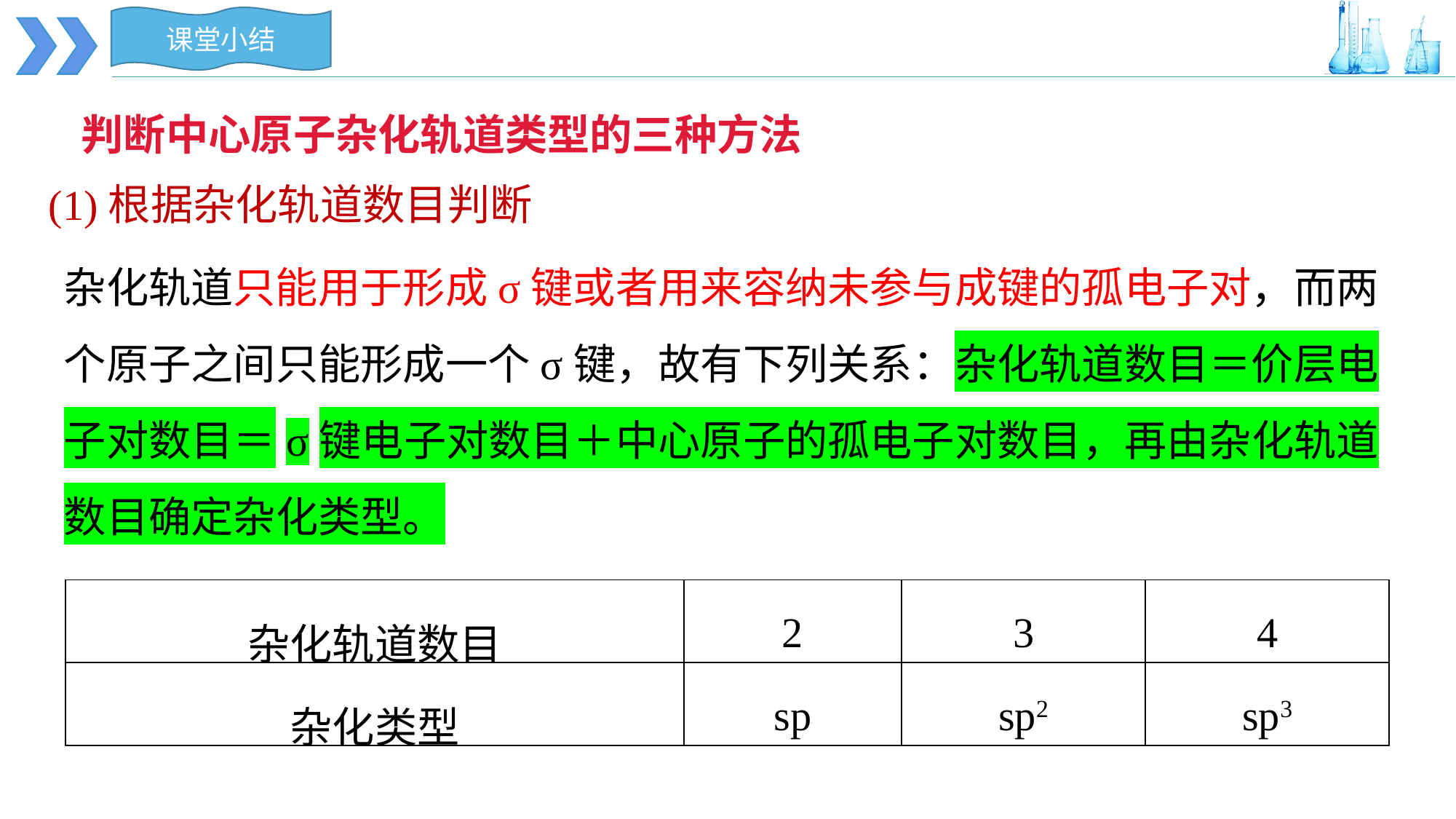

课堂小结
判断中心原子杂化轨道类型的三种方法
(1)根据杂化轨道数目判断
杂化轨道只能用于形成σ键或者用来容纳未参与成键的孤电子对，而两个原子之间只能形成一个σ键，故有下列关系：杂化轨道数目＝价层电子对数目＝σ键电子对数目＋中心原子的孤电子对数目，再由杂化轨道数目确定杂化类型。
| 杂化轨道数目 | 2 | 3 | 4 |
| --- | --- | --- | --- |
| 杂化类型 | sp | sp2 | sp3 |